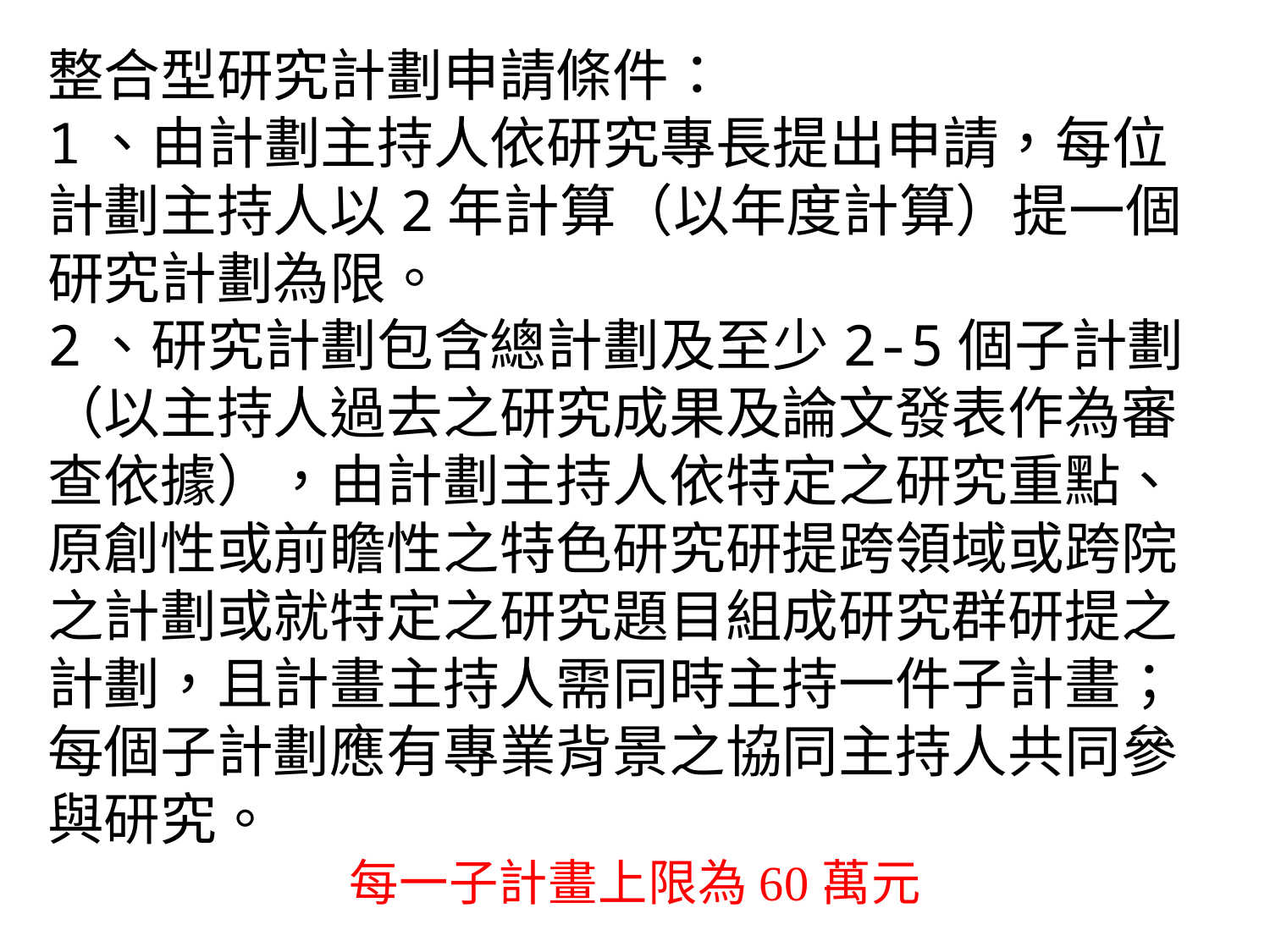

整合型研究計劃申請條件：
1、由計劃主持人依研究專長提出申請，每位計劃主持人以2年計算（以年度計算）提一個研究計劃為限。
2、研究計劃包含總計劃及至少2-5個子計劃（以主持人過去之研究成果及論文發表作為審查依據），由計劃主持人依特定之研究重點、原創性或前瞻性之特色研究研提跨領域或跨院之計劃或就特定之研究題目組成研究群研提之計劃，且計畫主持人需同時主持一件子計畫；每個子計劃應有專業背景之協同主持人共同參與研究。
每一子計畫上限為60萬元